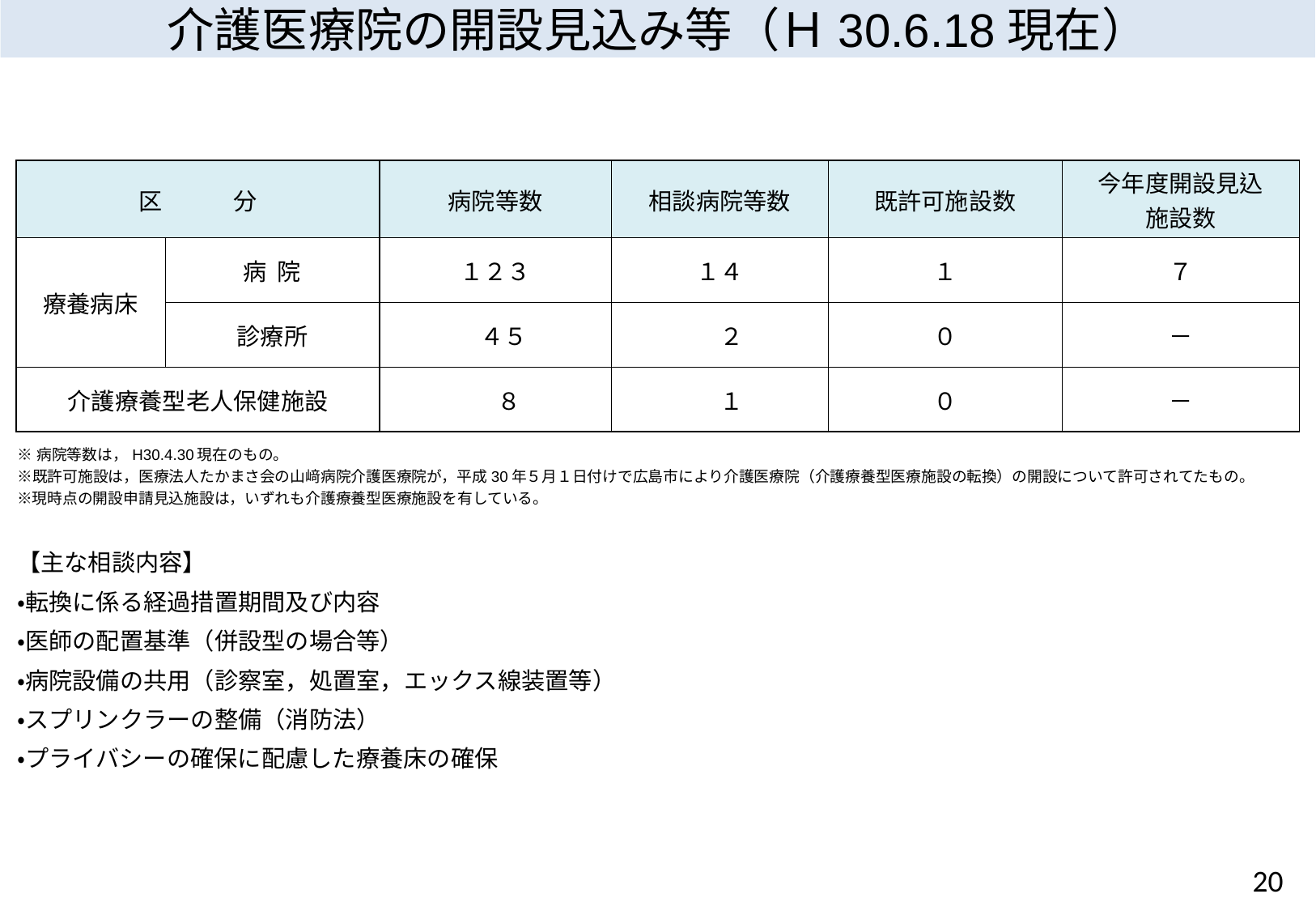

介護医療院の開設見込み等（Ｈ30.6.18現在）
| 区　　　分 |  | 病院等数 |  | 相談病院等数 |  | 既許可施設数 |  | 今年度開設見込 施設数 |
| --- | --- | --- | --- | --- | --- | --- | --- | --- |
| 療養病床 | 病 院 | １２３ |  | １４ |  | １ |  | ７ |
|  | 診療所 | ４５ |  | ２ |  | ０ |  | － |
| 介護療養型老人保健施設 |  | ８ |  | １ |  | ０ |  | － |
| ※病院等数は，H30.4.30現在のもの。 ※既許可施設は，医療法人たかまさ会の山﨑病院介護医療院が，平成30年５月１日付けで広島市により介護医療院（介護療養型医療施設の転換）の開設について許可されてたもの。 ※現時点の開設申請見込施設は，いずれも介護療養型医療施設を有している。 |  |  |  |  |  |  |  |  |
| 【主な相談内容】 |  |  |  |  |  |  |  |  |
| ・転換に係る経過措置期間及び内容 |  |  |  |  |  |  |  |  |
| ・医師の配置基準（併設型の場合等） |  |  |  |  |  |  |  |  |
| ・病院設備の共用（診察室，処置室，エックス線装置等） |  |  |  |  |  |  |  |  |
| ・スプリンクラーの整備（消防法） |  |  |  |  |  |  |  |  |
| ・プライバシーの確保に配慮した療養床の確保 |  |  |  |  |  |  |  |  |
20